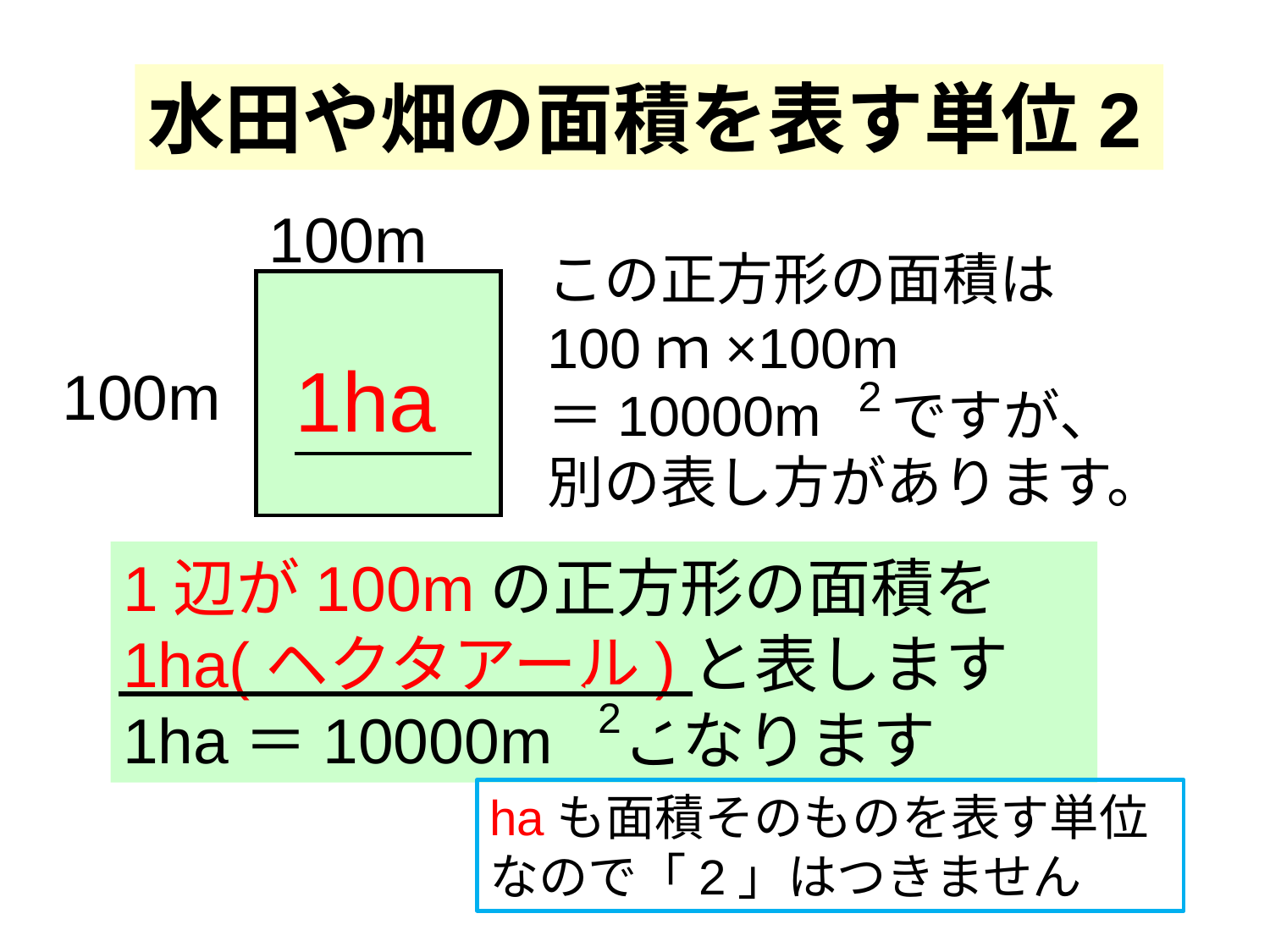

水田や畑の面積を表す単位2
100m
この正方形の面積は
100ｍ×100m
＝10000m　ですが、別の表し方があります。

1ha
100m
2
1辺が100mの正方形の面積を1ha(ヘクタアール)と表します
1ha＝10000m   となります
2
haも面積そのものを表す単位
なので「2」はつきません